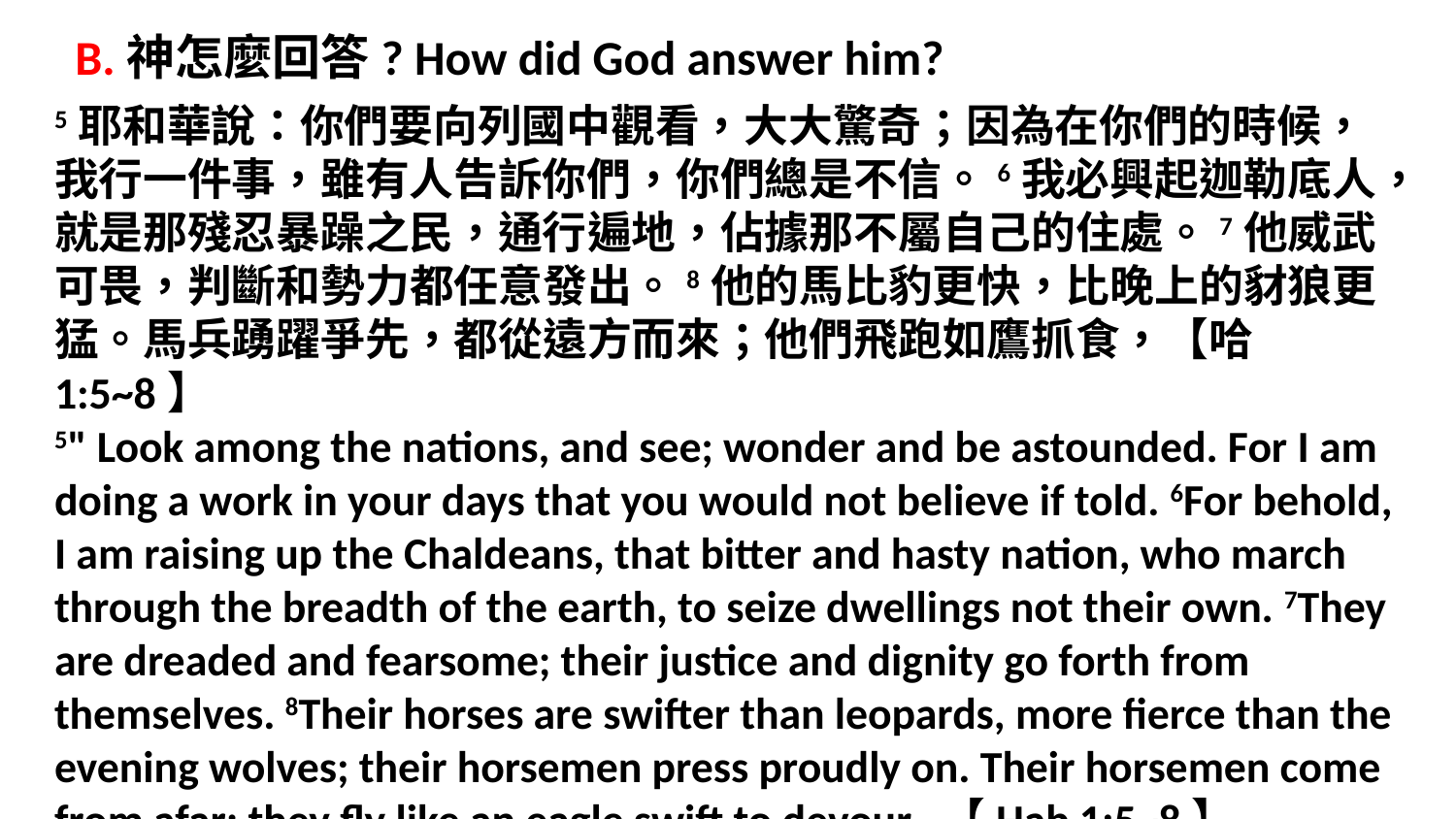

B.神怎麼回答? How did God answer him?
5耶和華說：你們要向列國中觀看，大大驚奇；因為在你們的時候，我行一件事，雖有人告訴你們，你們總是不信。6我必興起迦勒底人，就是那殘忍暴躁之民，通行遍地，佔據那不屬自己的住處。7他威武可畏，判斷和勢力都任意發出。8他的馬比豹更快，比晚上的豺狼更猛。馬兵踴躍爭先，都從遠方而來；他們飛跑如鷹抓食，【哈 1:5~8】
5" Look among the nations, and see; wonder and be astounded. For I am doing a work in your days that you would not believe if told. 6For behold, I am raising up the Chaldeans, that bitter and hasty nation, who march through the breadth of the earth, to seize dwellings not their own. 7They are dreaded and fearsome; their justice and dignity go forth from themselves. 8Their horses are swifter than leopards, more fierce than the evening wolves; their horsemen press proudly on. Their horsemen come from afar; they fly like an eagle swift to devour. 【Hab 1:5~8】